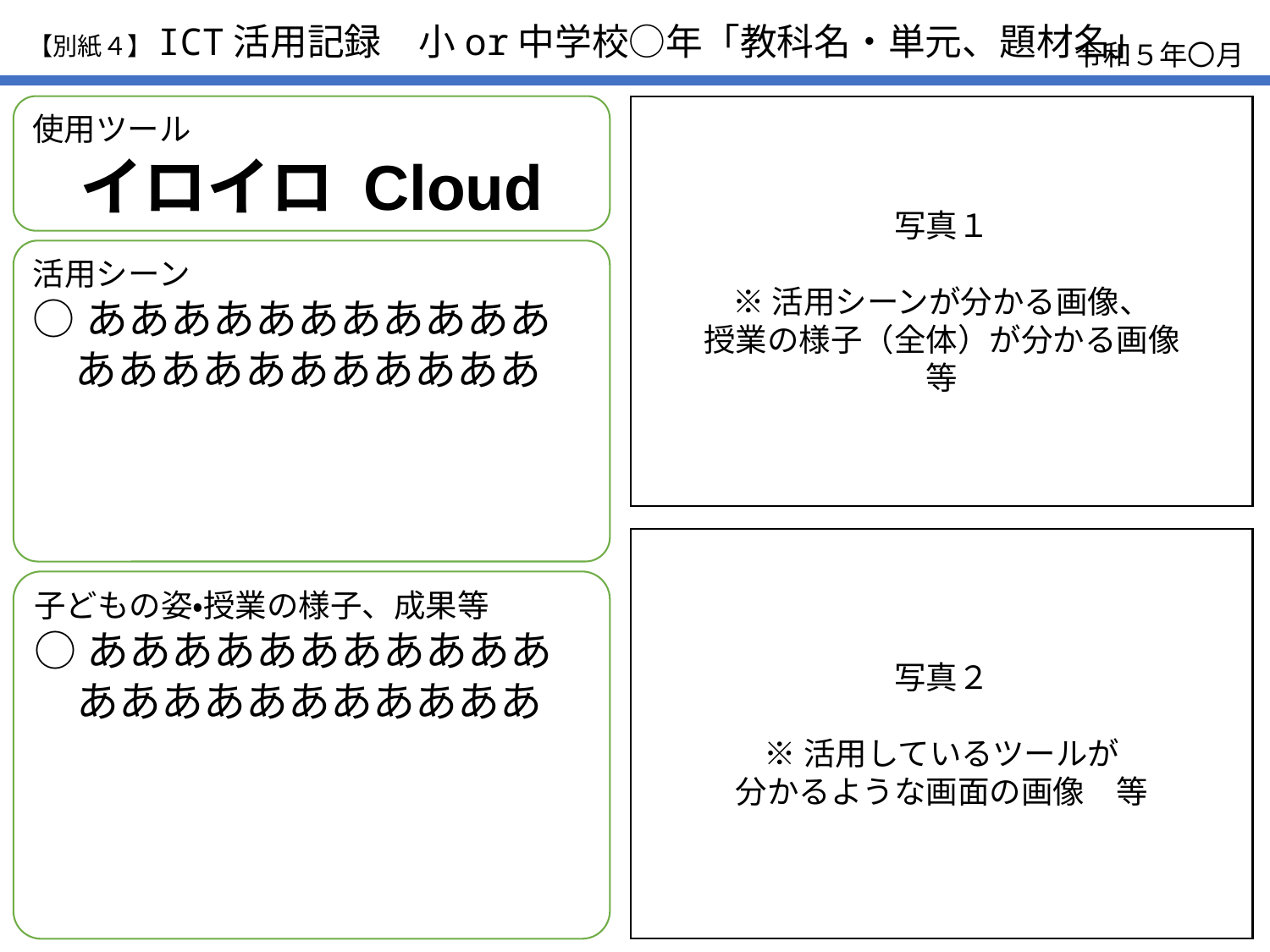

【別紙４】ICT活用記録　小or中学校○年「教科名・単元、題材名」
　令和５年〇月
使用ツール
イロイロ Cloud
写真１

※活用シーンが分かる画像、
授業の様子（全体）が分かる画像
等
活用シーン
○ああああああああああああああああああああああ
写真２

※活用しているツールが
分かるような画面の画像　等
子どもの姿・授業の様子、成果等
○ああああああああああああああああああああああ